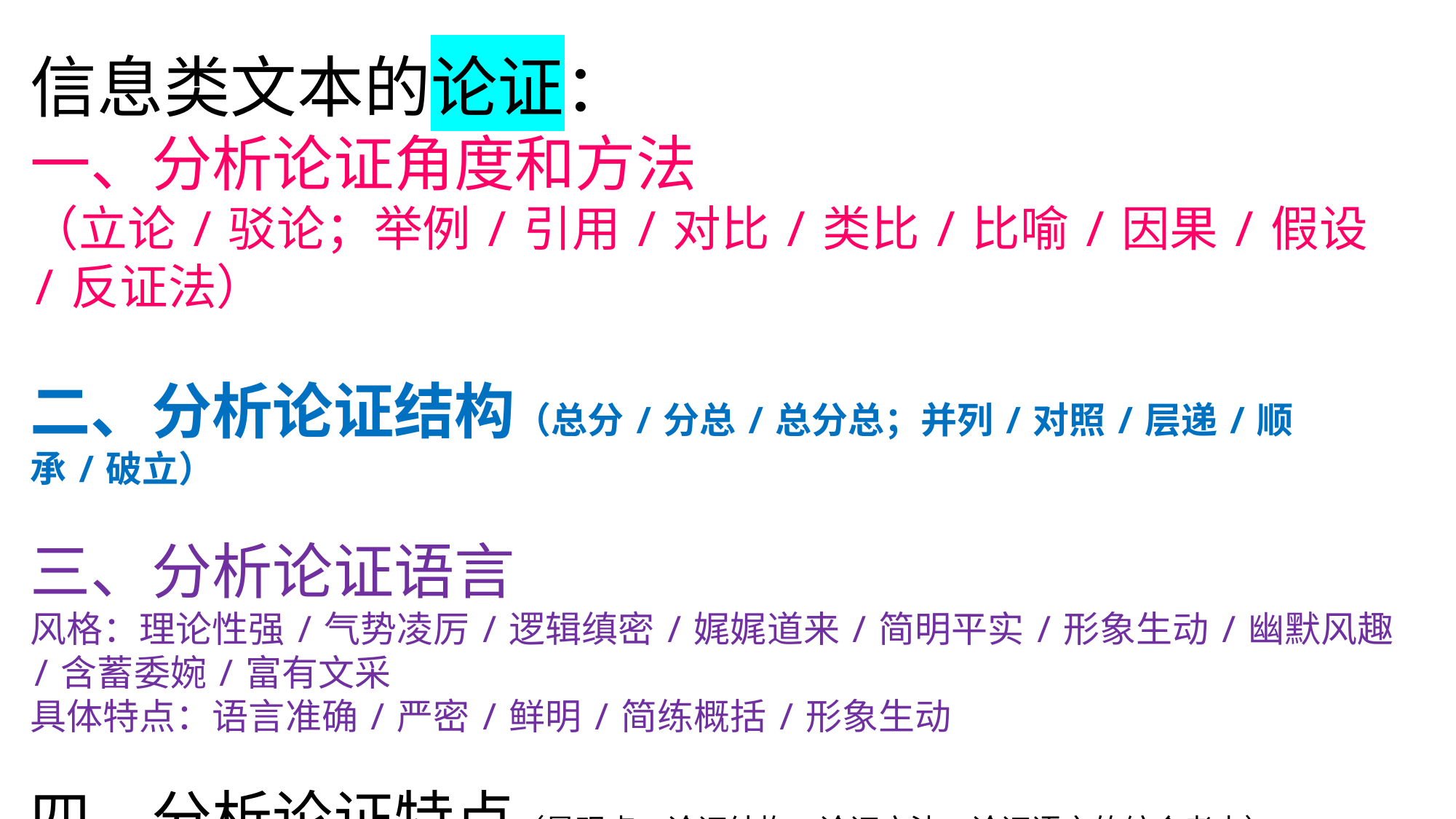

信息类文本的论证：
一、分析论证角度和方法
（立论/驳论；举例/引用/对比/类比/比喻/因果/假设/反证法）

二、分析论证结构（总分/分总/总分总；并列/对照/层递/顺承/破立）

三、分析论证语言
风格：理论性强/气势凌厉/逻辑缜密/娓娓道来/简明平实/形象生动/幽默风趣/含蓄委婉/富有文采
具体特点：语言准确/严密/鲜明/简练概括/形象生动

四、分析论证特点（是观点、论证结构、论证方法、论证语言的综合考查）